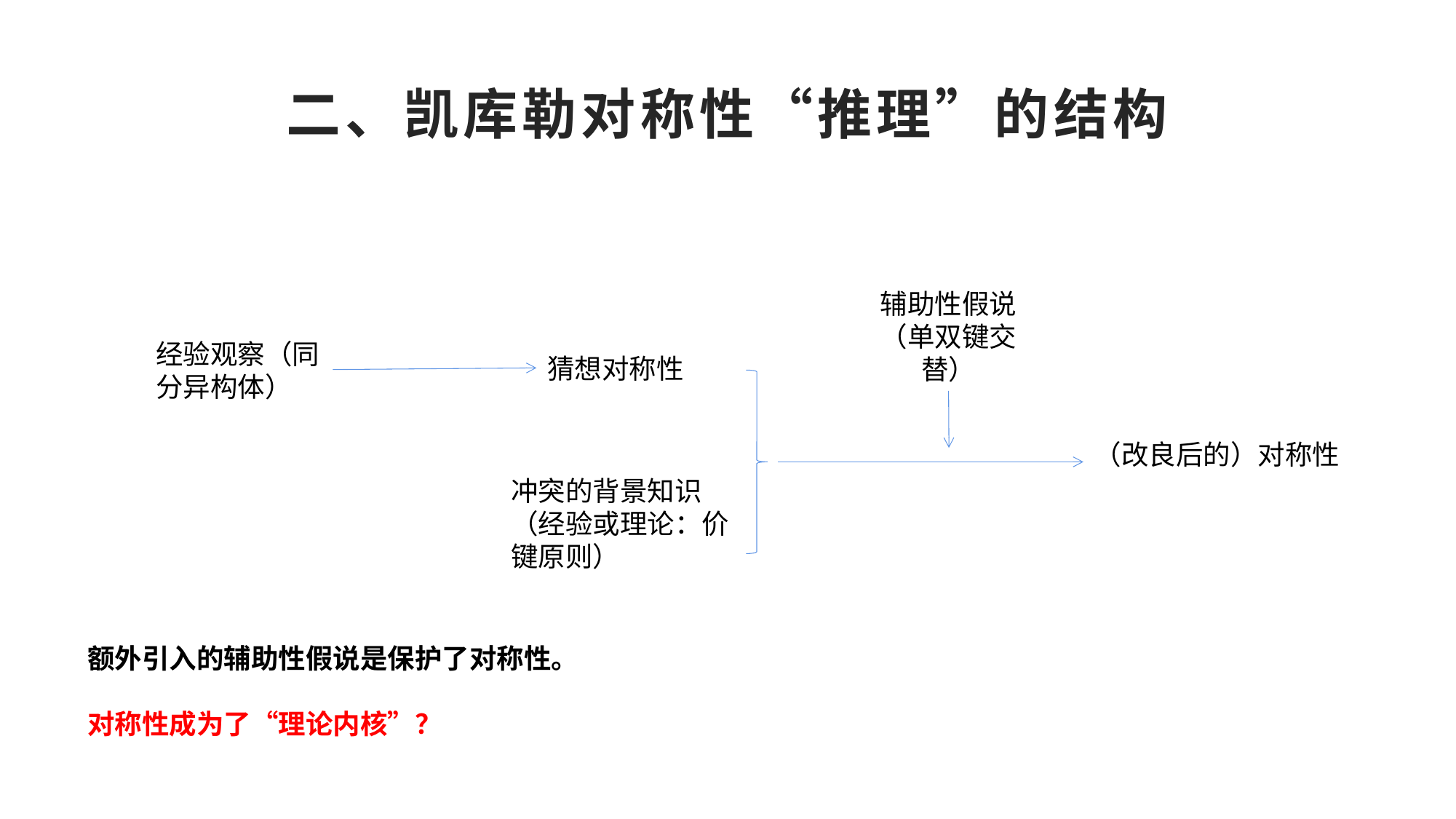

# 二、凯库勒对称性“推理”的结构
辅助性假说（单双键交替）
经验观察（同分异构体）
猜想对称性

（改良后的）对称性
冲突的背景知识（经验或理论：价键原则）
额外引入的辅助性假说是保护了对称性。

对称性成为了“理论内核”？